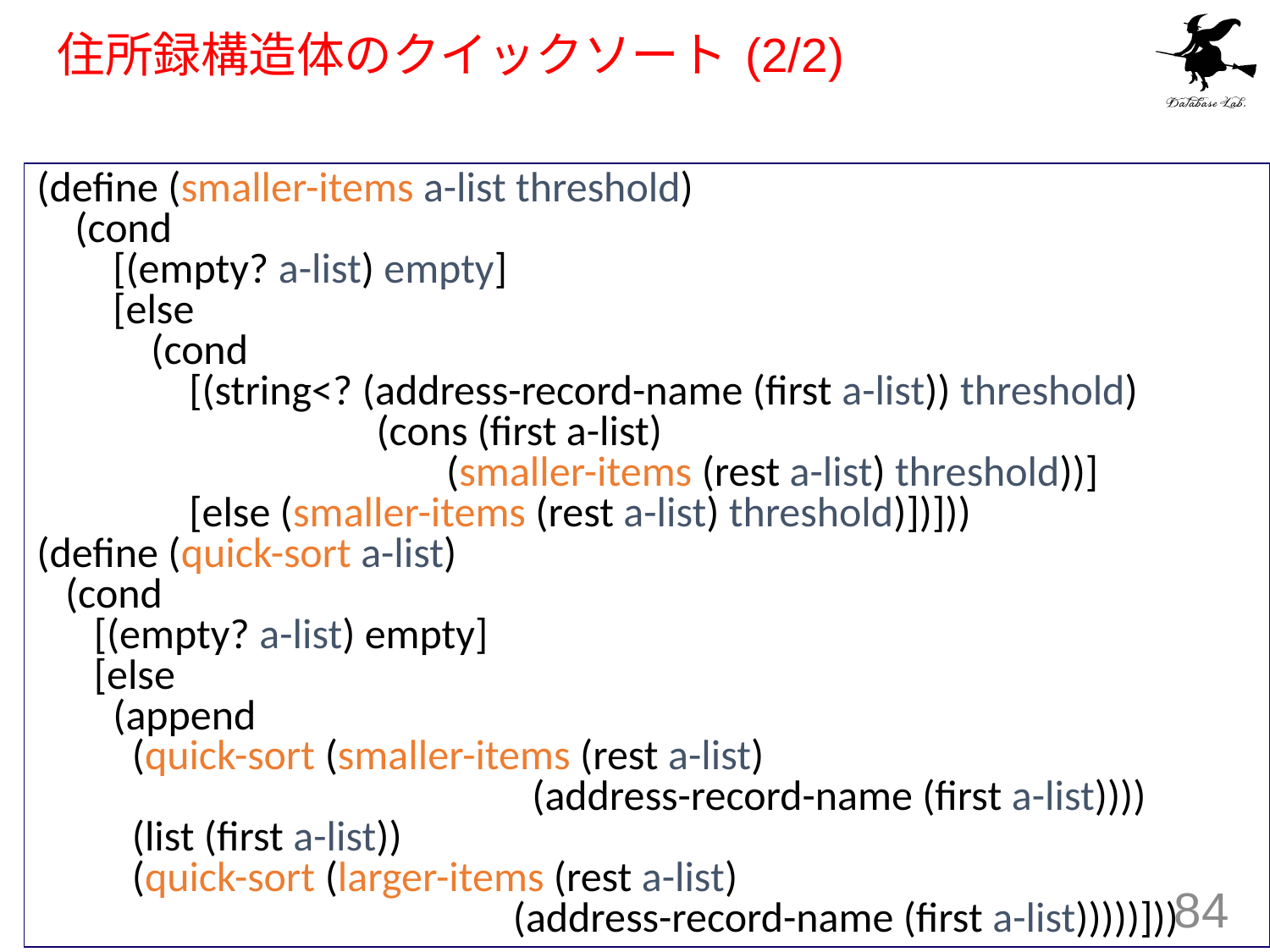

# 住所録構造体のクイックソート (2/2)
(define (smaller-items a-list threshold)
    (cond
        [(empty? a-list) empty]
        [else
            (cond
                [(string<? (address-record-name (first a-list)) threshold)
		         (cons (first a-list)
                                           (smaller-items (rest a-list) threshold))]
                [else (smaller-items (rest a-list) threshold)])]))
(define (quick-sort a-list)
   (cond
      [(empty? a-list) empty]
      [else
        (append
          (quick-sort (smaller-items (rest a-list)
                                                    (address-record-name (first a-list))))
          (list (first a-list))
          (quick-sort (larger-items (rest a-list)
                                                  (address-record-name (first a-list)))))]))
84